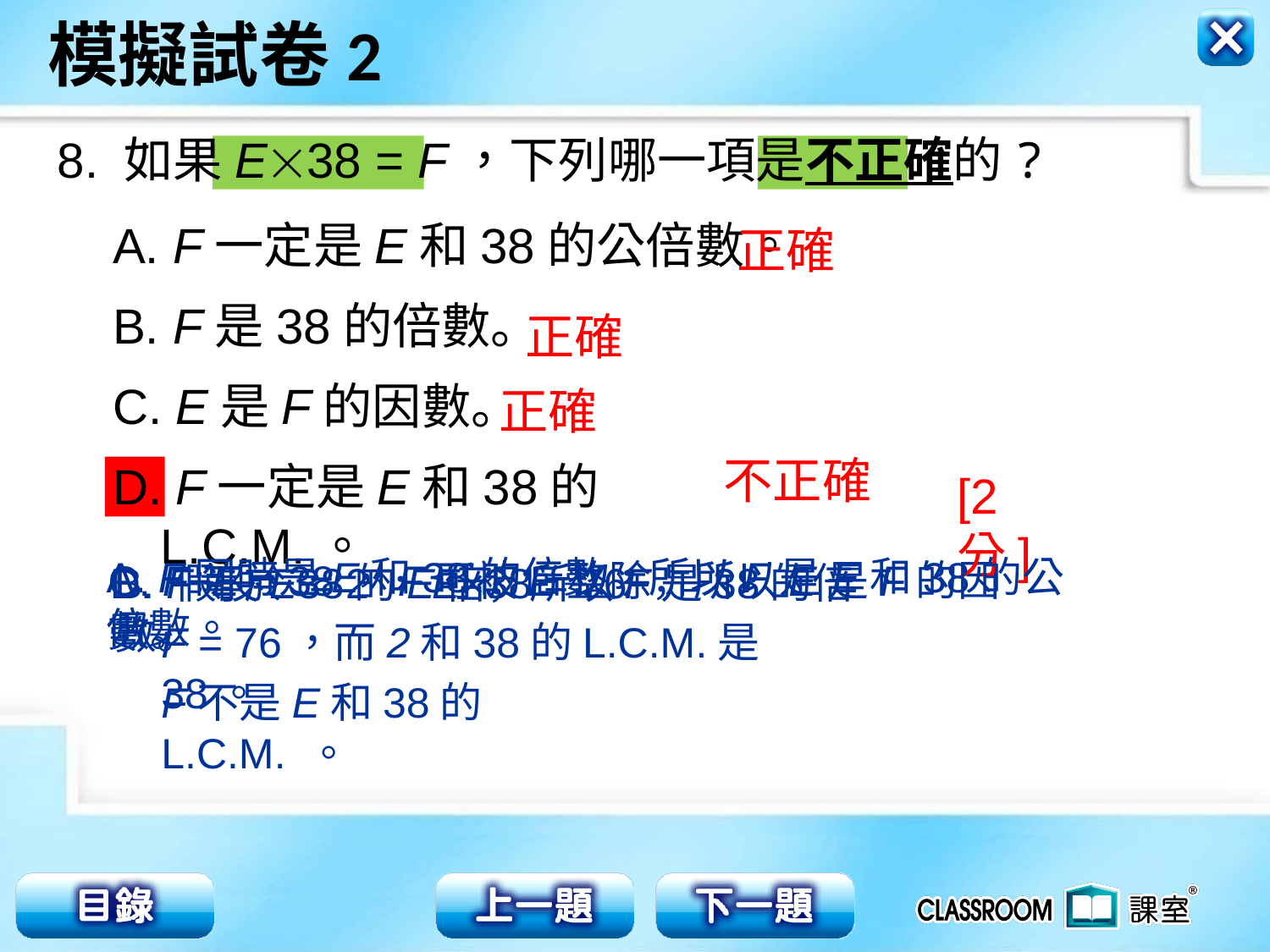

8. 如果E×38 = F，下列哪一項是不正確的?

正確
A. F一定是E和38的公倍數。
B. F是38的倍數。
 E是F的因數。
 F一定是E和38的L.C.M.。
正確
正確
不正確

[2分]
A. F同時是E和38的倍數，所以F是E和38的公倍數。
C. F÷E = 38，F可被E整除，所以E是F的因數。
D. 假設E = 2，E×38 = 76
B. F等於38的E倍，所以F是38的倍數。
F = 76，而2和38的L.C.M.是38。
F不是E和38的L.C.M. 。